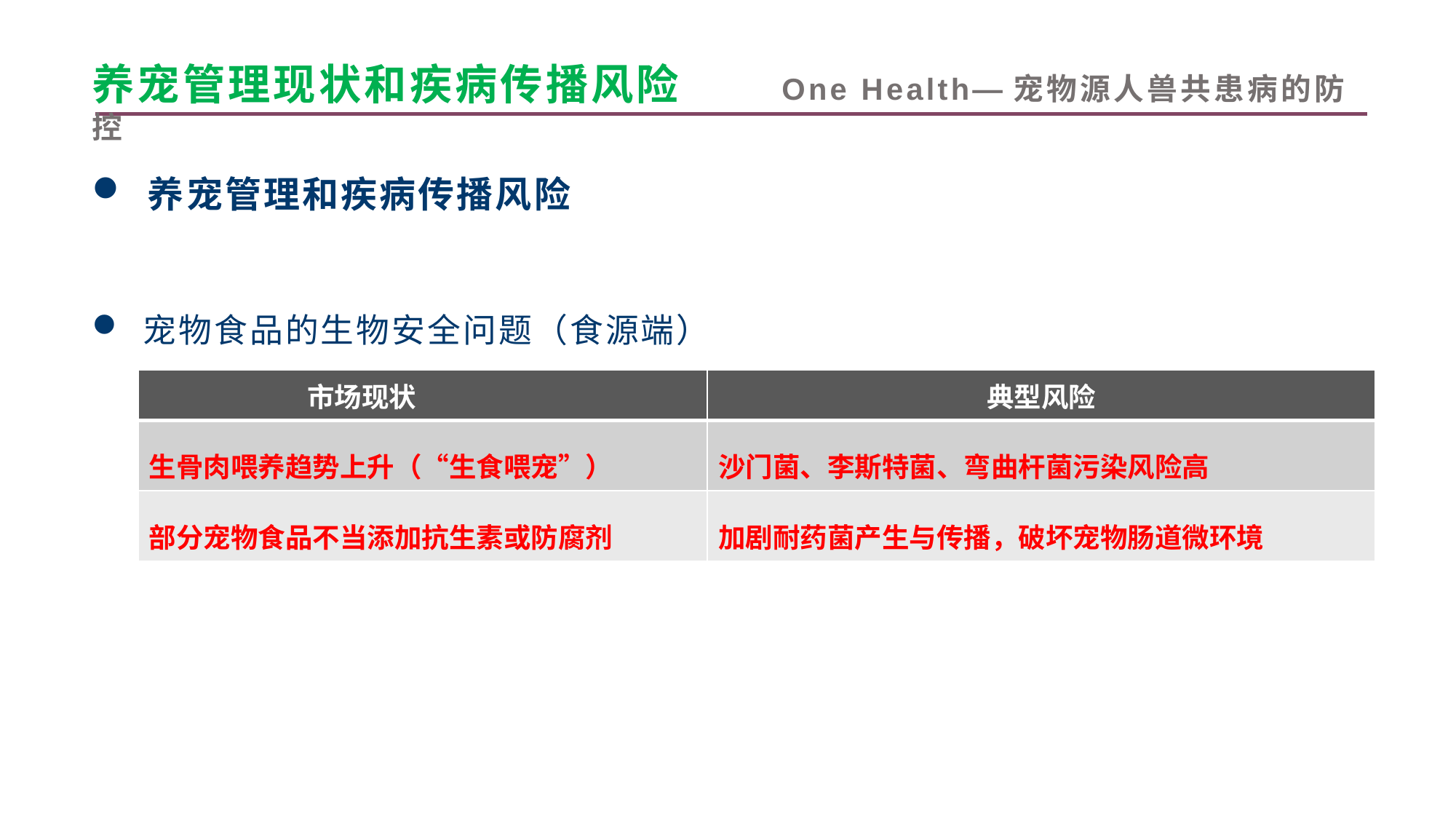

# 养宠管理现状和疾病传播风险       One Health—宠物源人兽共患病的防控

 养宠管理和疾病传播风险

 宠物食品的生物安全问题（食源端）

| 市场现状 | 典型风险 |
| --- | --- |
| 生骨肉喂养趋势上升（“生食喂宠”） | 沙门菌、李斯特菌、弯曲杆菌污染风险高 |
| 部分宠物食品不当添加抗生素或防腐剂 | 加剧耐药菌产生与传播，破坏宠物肠道微环境 |
19